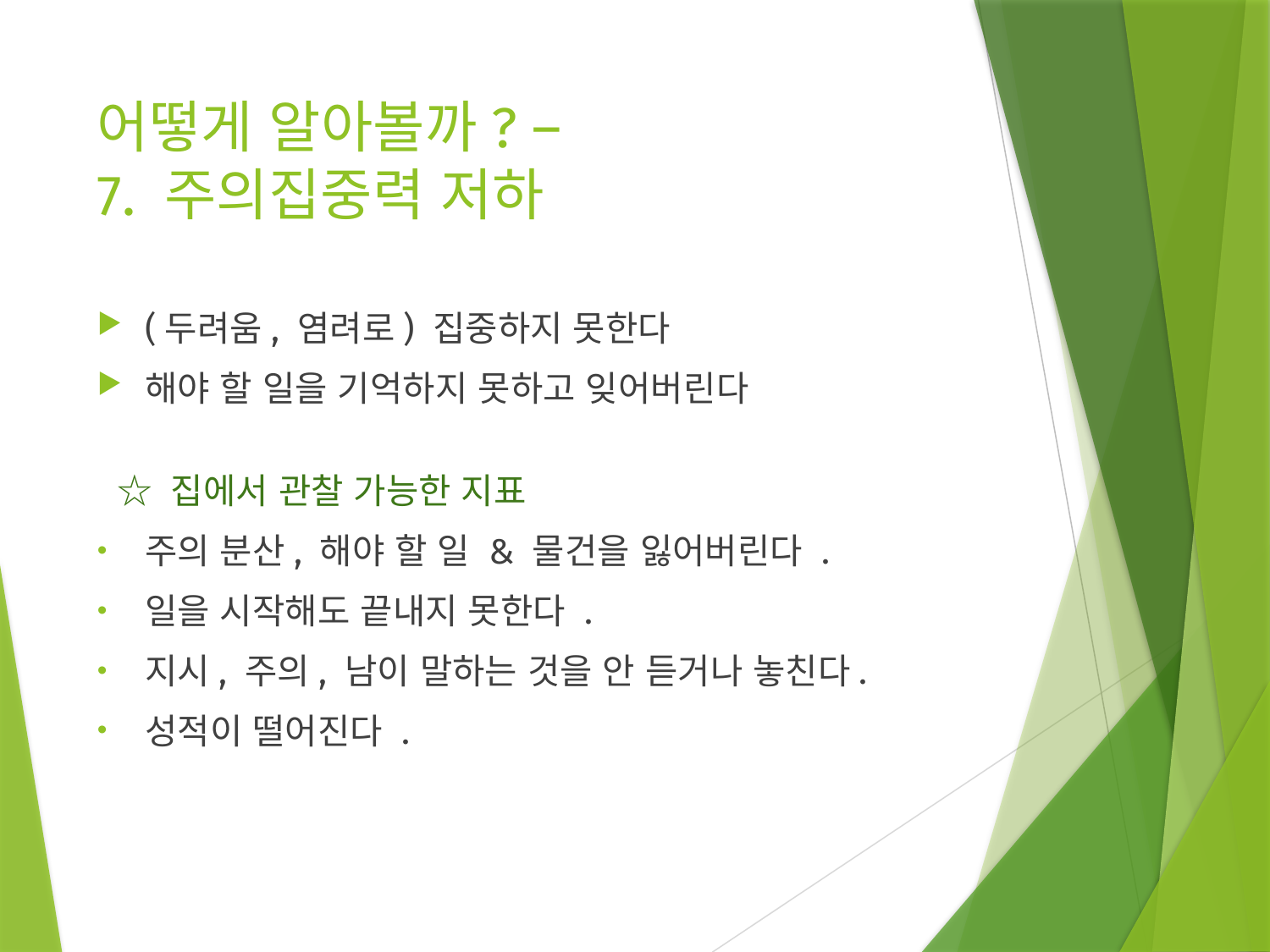

# 어떻게 알아볼까? – 7. 주의집중력 저하
(두려움, 염려로) 집중하지 못한다
해야 할 일을 기억하지 못하고 잊어버린다
  ☆ 집에서 관찰 가능한 지표
주의 분산, 해야 할 일 & 물건을 잃어버린다 .
일을 시작해도 끝내지 못한다 .
지시, 주의, 남이 말하는 것을 안 듣거나 놓친다.
성적이 떨어진다 .